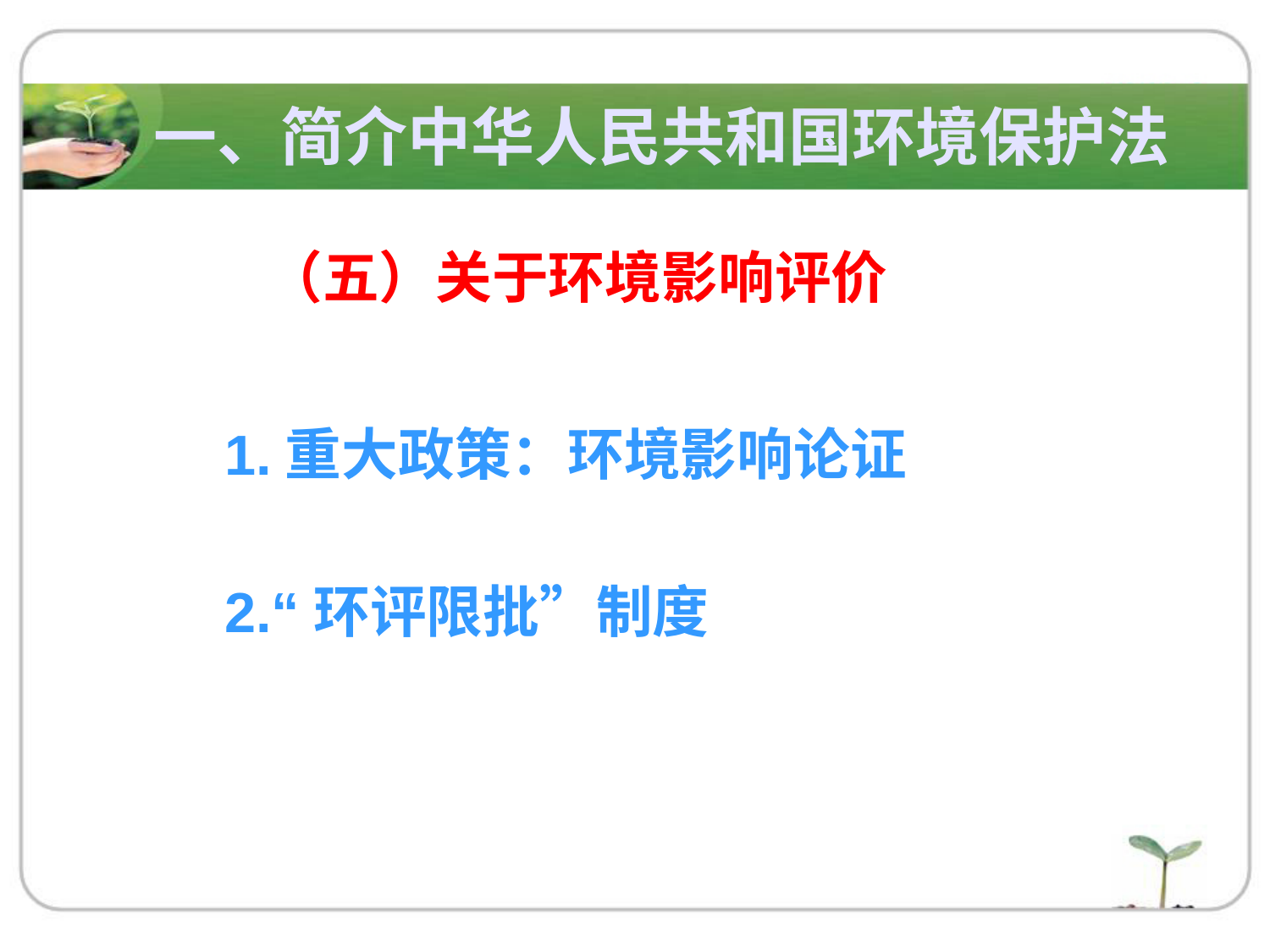

一、简介中华人民共和国环境保护法
（五）关于环境影响评价

1.重大政策：环境影响论证

2.“环评限批”制度